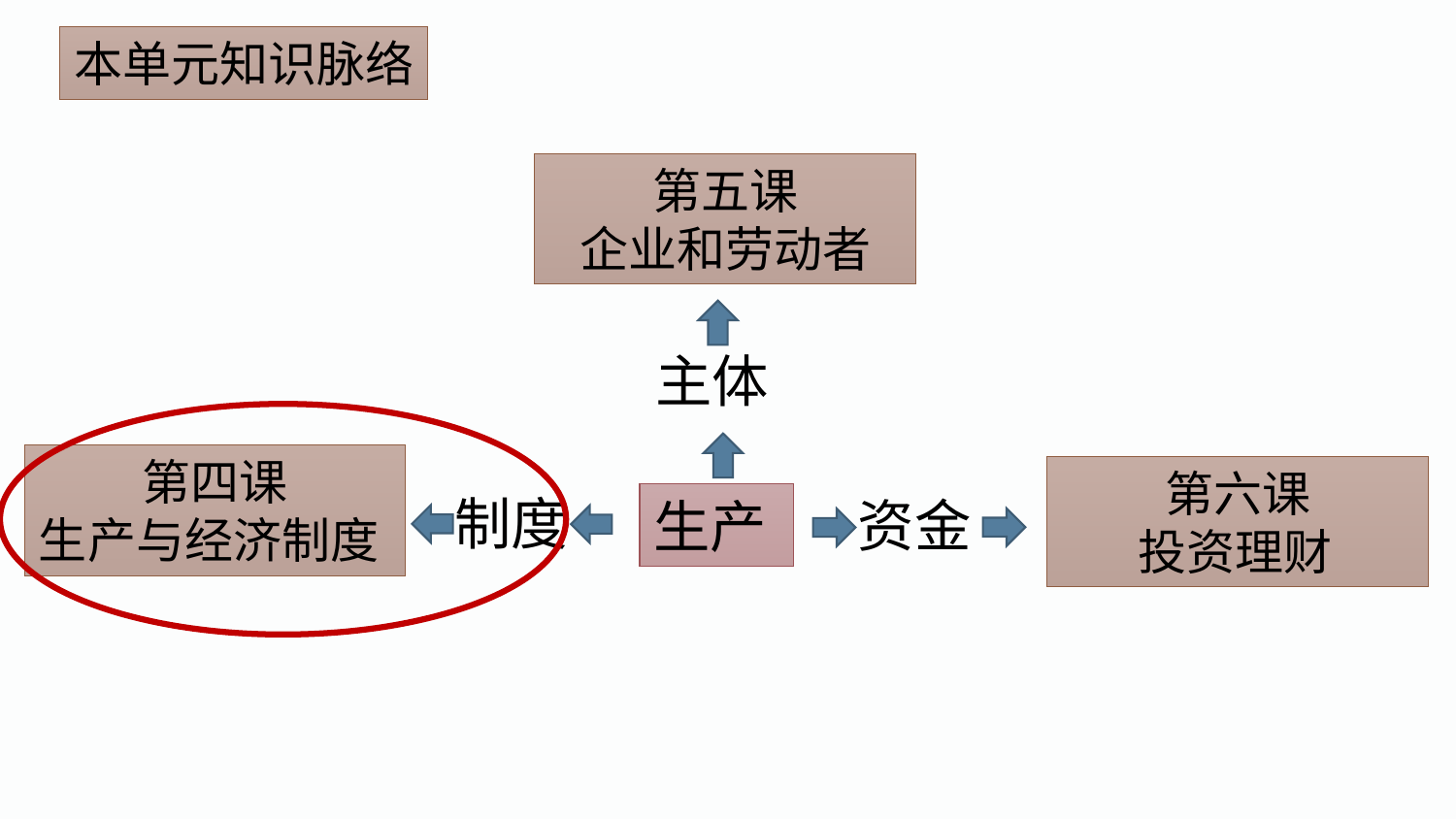

本单元知识脉络
第五课
企业和劳动者

主体

第四课
生产与经济制度
第六课
      投资理财
制度
资金
生产